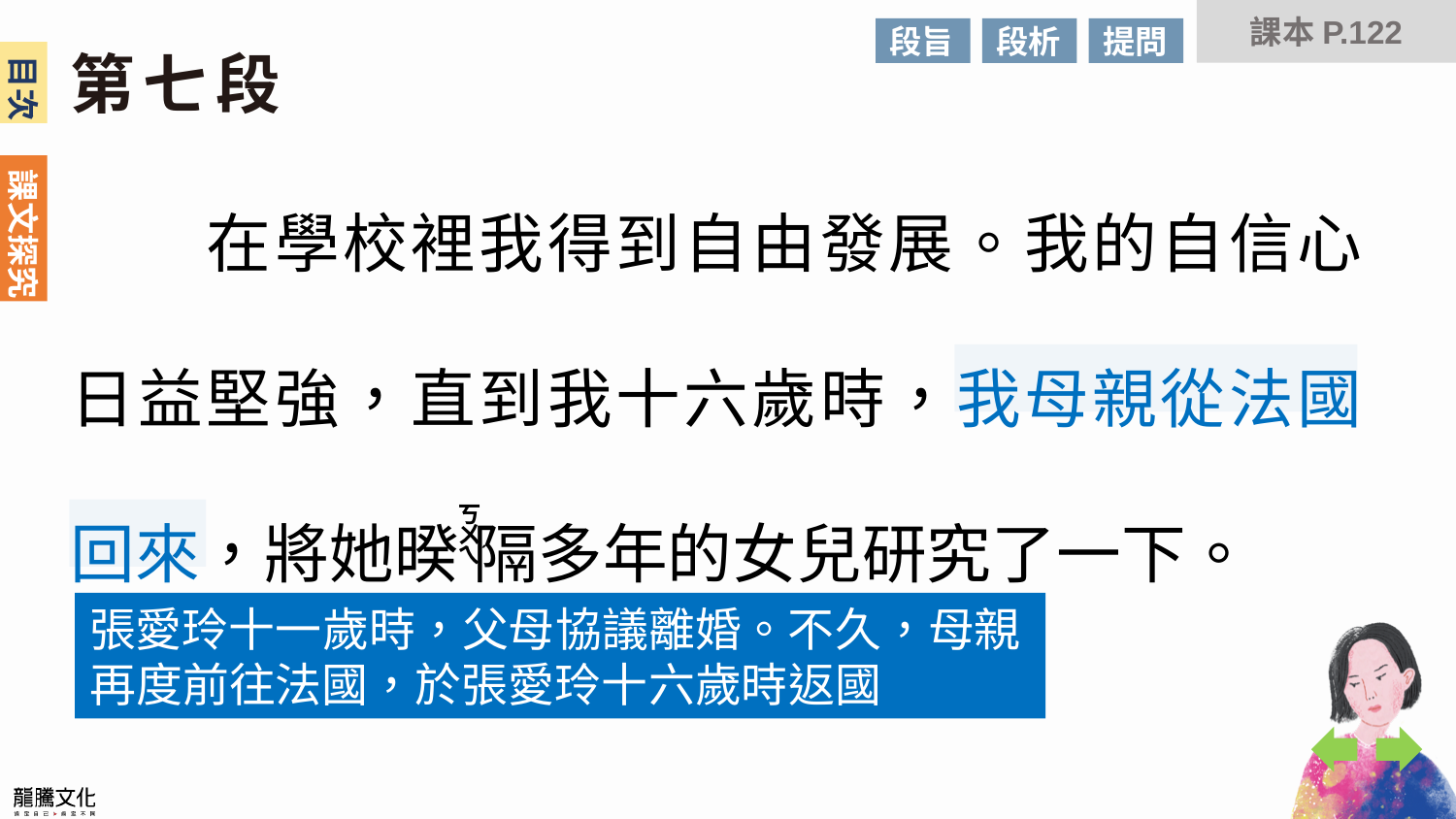

課本P.122
段旨
段析
提問
第七段
　　在學校裡我得到自由發展。我的自信心日益堅強，直到我十六歲時，我母親從法國回來，將她暌 隔多年的女兒研究了一下。

ㄎㄨㄟ
ˊ
張愛玲十一歲時，父母協議離婚。不久，母親再度前往法國，於張愛玲十六歲時返國